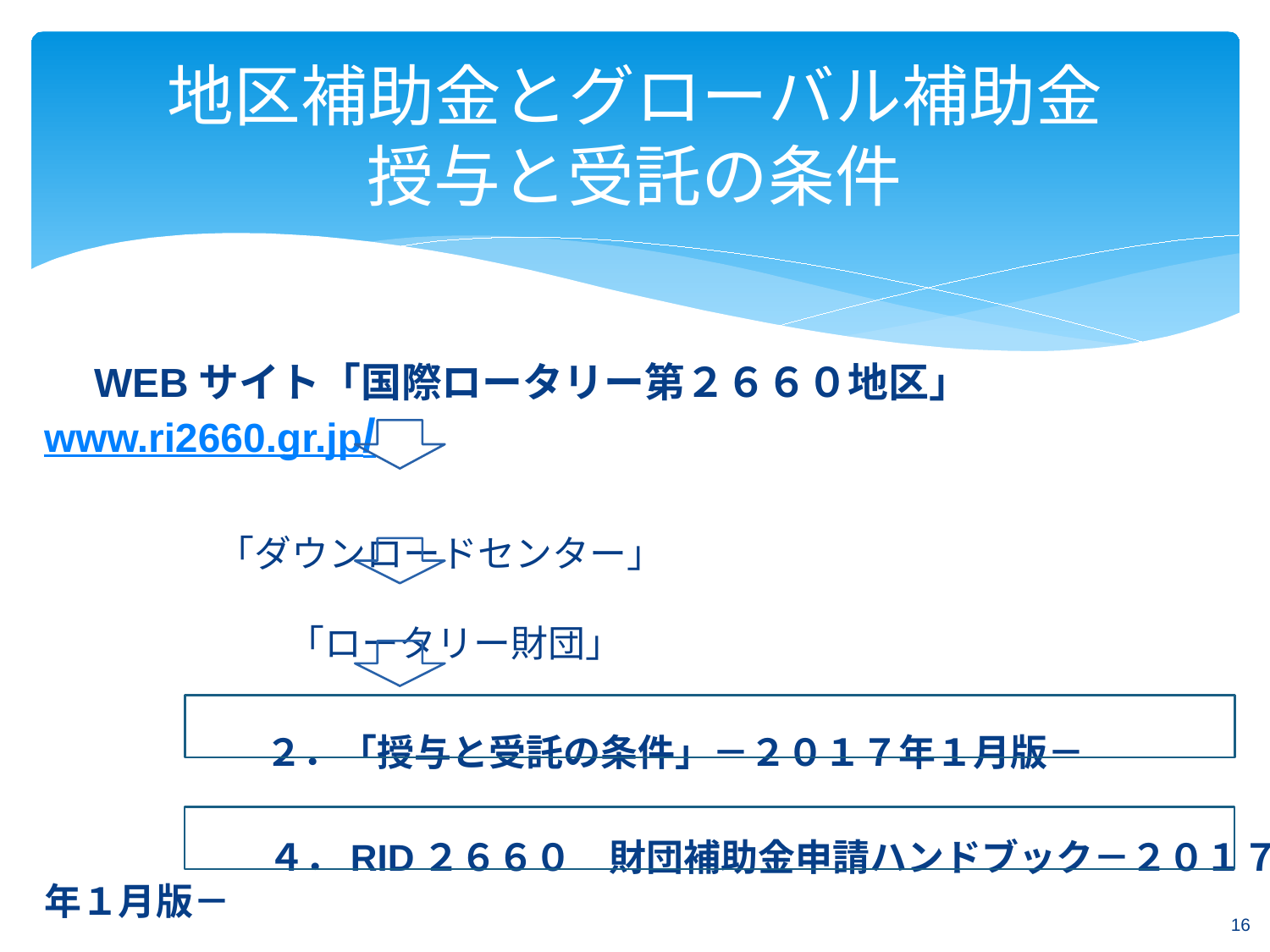

# 地区補助金とグローバル補助金 授与と受託の条件
　WEBサイト「国際ロータリー第２６６０地区」　www.ri2660.gr.jp/

                  「ダウンロードセンター」

　　　　　　「ロータリー財団」

　　　　　  ２．「授与と受託の条件」－２０１７年１月版－

　　　　　　４．RID２６６０　財団補助金申請ハンドブック－２０１７年１月版－

16